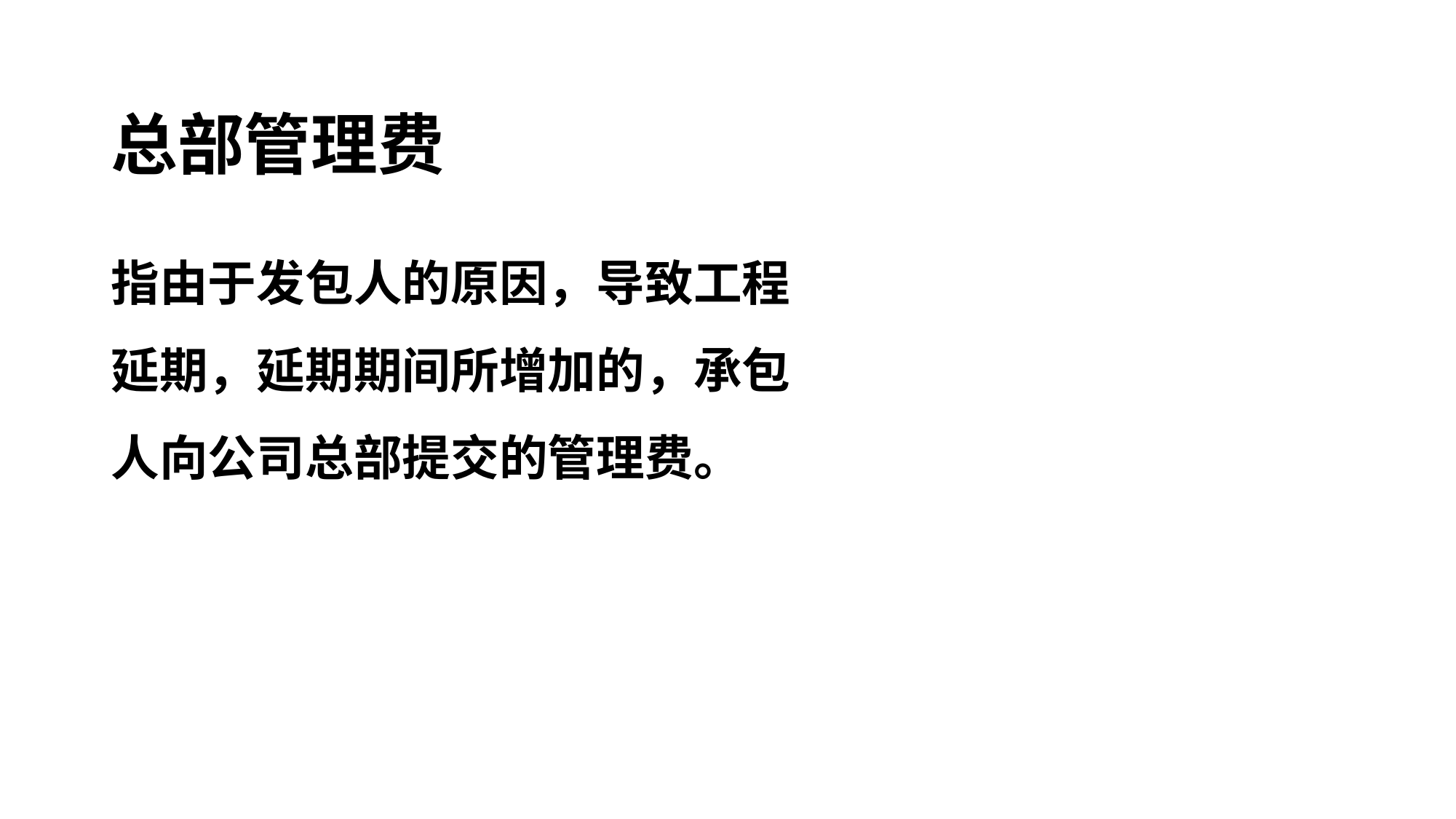

# 总部管理费
指由于发包人的原因，导致工程延期，延期期间所增加的，承包人向公司总部提交的管理费。